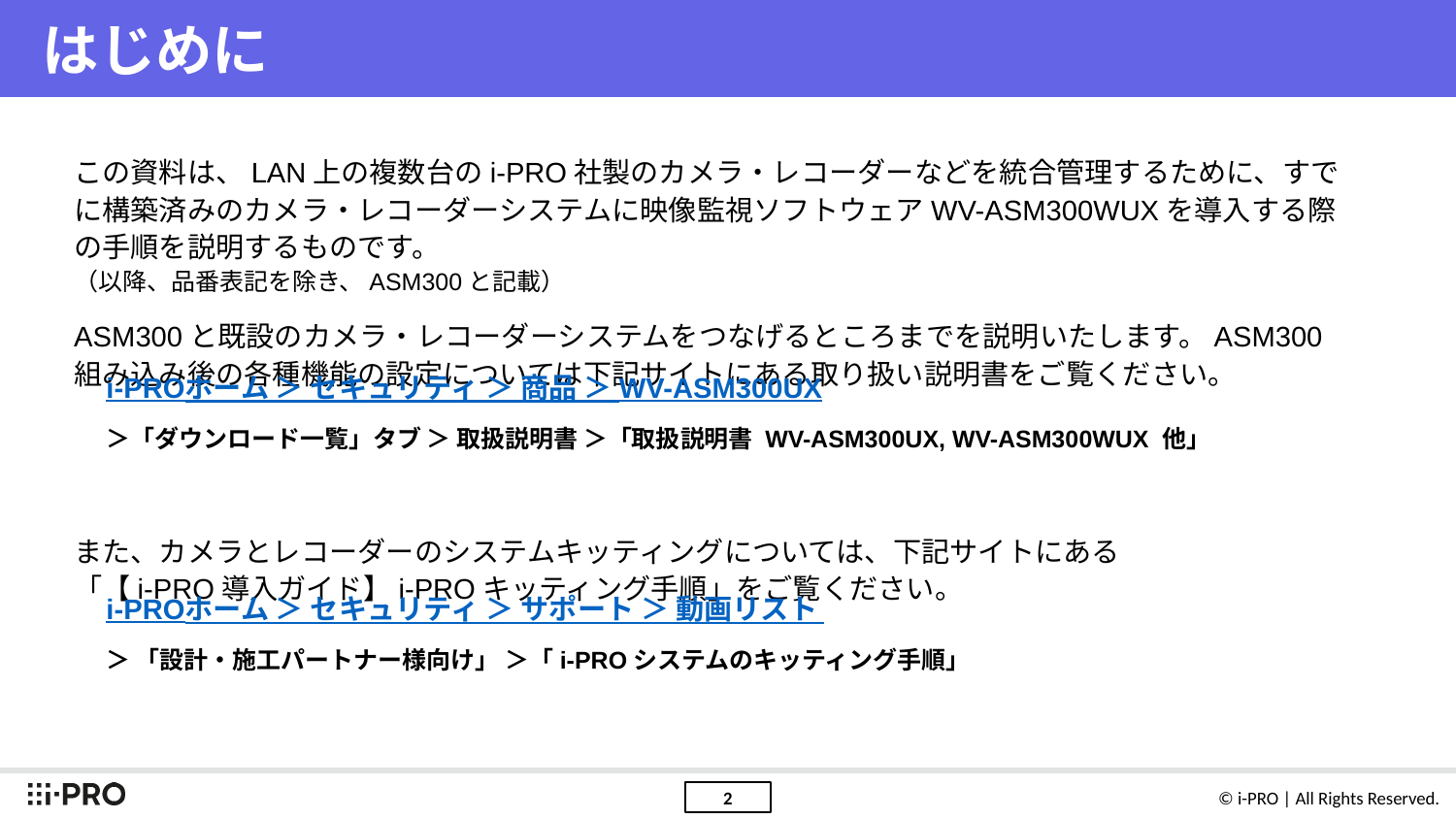

# はじめに
この資料は、LAN上の複数台のi-PRO社製のカメラ・レコーダーなどを統合管理するために、すでに構築済みのカメラ・レコーダーシステムに映像監視ソフトウェアWV-ASM300WUXを導入する際の手順を説明するものです。
（以降、品番表記を除き、ASM300と記載）
ASM300と既設のカメラ・レコーダーシステムをつなげるところまでを説明いたします。ASM300組み込み後の各種機能の設定については下記サイトにある取り扱い説明書をご覧ください。

また、カメラとレコーダーのシステムキッティングについては、下記サイトにある
「【i-PRO導入ガイド】i-PROキッティング手順」をご覧ください。
i-PROホーム ＞ セキュリティ ＞ 商品 ＞ WV-ASM300UX
＞「ダウンロード一覧」タブ ＞ 取扱説明書 ＞「取扱説明書 WV-ASM300UX, WV-ASM300WUX 他」
i-PROホーム ＞ セキュリティ ＞ サポート ＞ 動画リスト
＞ 「設計・施工パートナー様向け」 ＞「i-PROシステムのキッティング手順」